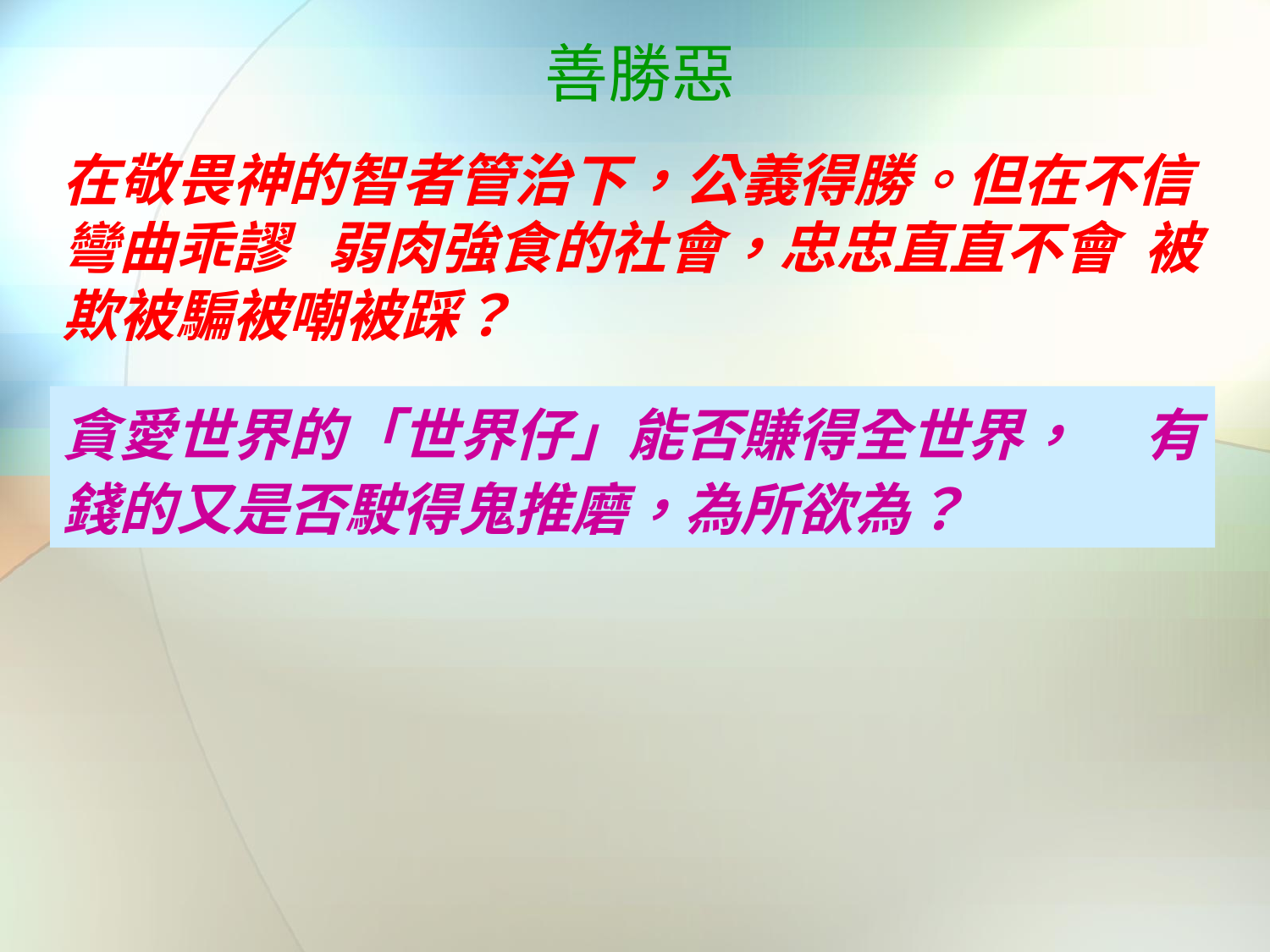

善勝惡
在敬畏神的智者管治下，公義得勝。但在不信 彎曲乖謬   弱肉強食的社會，忠忠直直不會  被欺被騙被嘲被踩？
貪愛世界的「世界仔」能否賺得全世界，     有錢的又是否駛得鬼推磨，為所欲為？